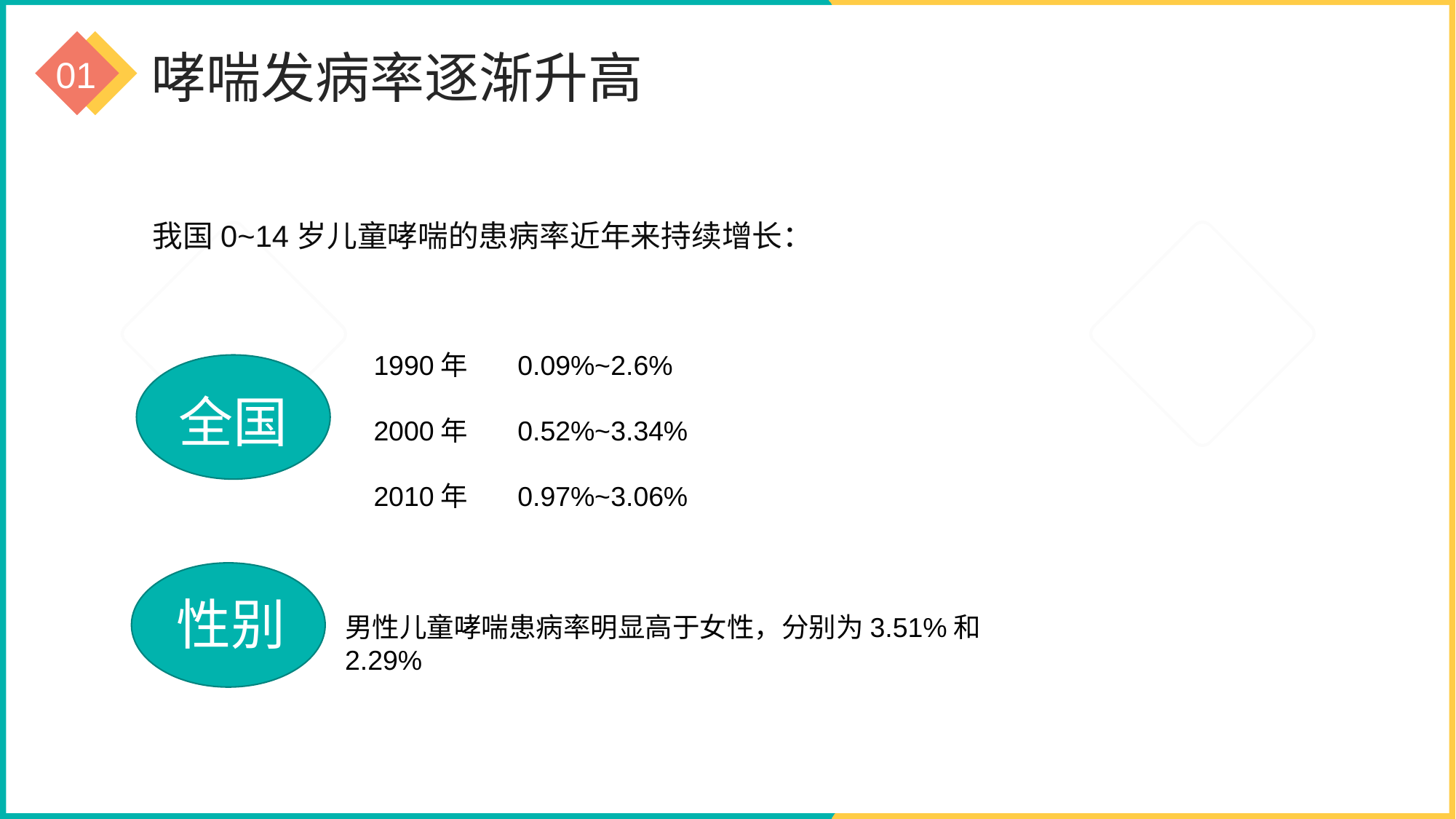

哮喘发病率逐渐升高
01
我国0~14岁儿童哮喘的患病率近年来持续增长：

1990年       0.09%~2.6%

2000年       0.52%~3.34%

2010年       0.97%~3.06%

全国

性别
男性儿童哮喘患病率明显高于女性，分别为3.51%和2.29%